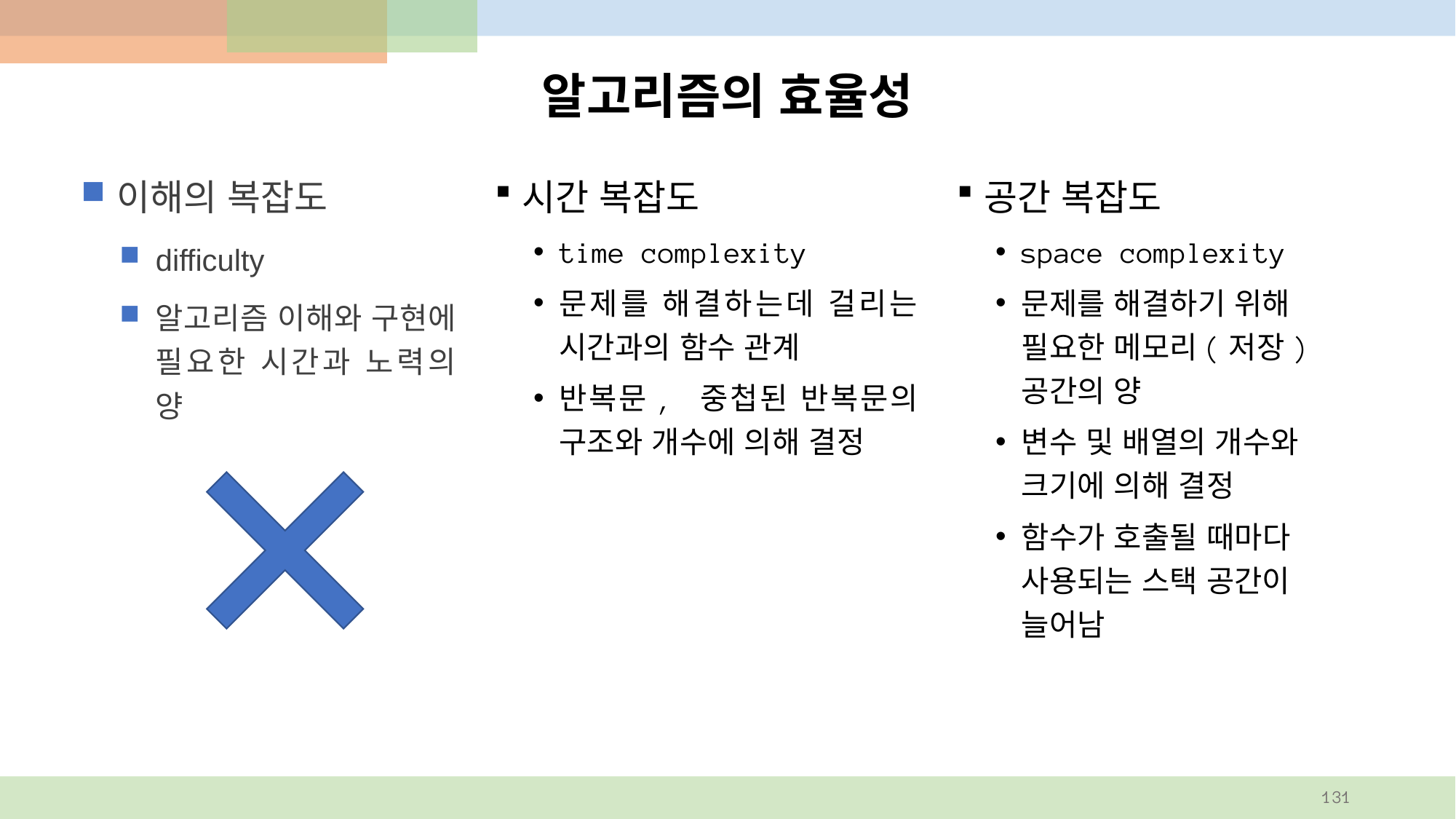

# 알고리즘의 효율성
이해의 복잡도
difficulty
알고리즘 이해와 구현에 필요한 시간과 노력의 양
시간 복잡도
time complexity
문제를 해결하는데 걸리는 시간과의 함수 관계
반복문, 중첩된 반복문의 구조와 개수에 의해 결정

공간 복잡도
space complexity
문제를 해결하기 위해 필요한 메모리(저장) 공간의 양
변수 및 배열의 개수와 크기에 의해 결정
함수가 호출될 때마다 사용되는 스택 공간이 늘어남

131